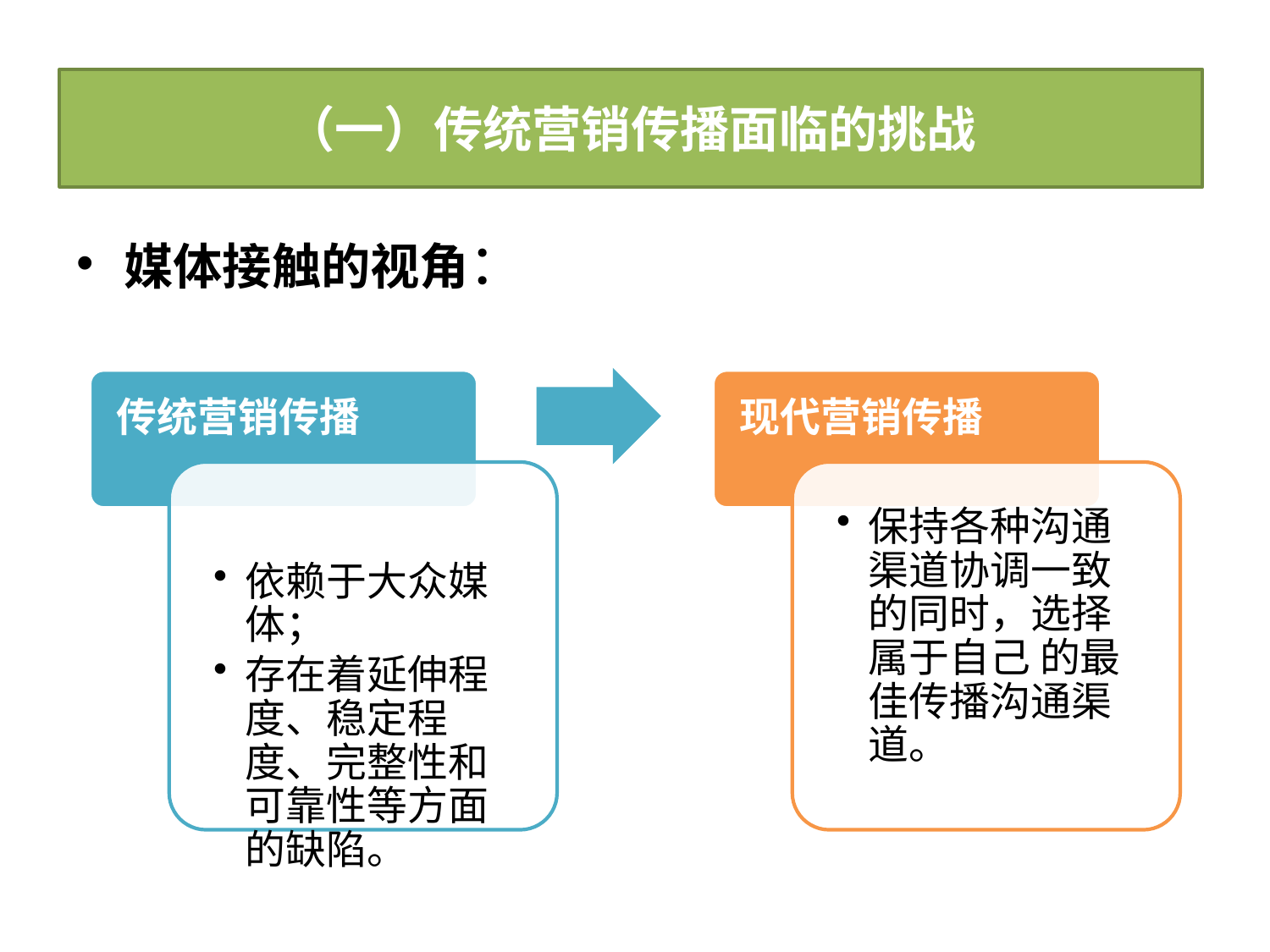

# （一）传统营销传播面临的挑战
媒体接触的视角：
传统营销传播

依赖于大众媒体；
存在着延伸程度、稳定程度、完整性和可靠性等方面的缺陷。

现代营销传播
保持各种沟通渠道协调一致的同时，选择属于自己 的最佳传播沟通渠道。